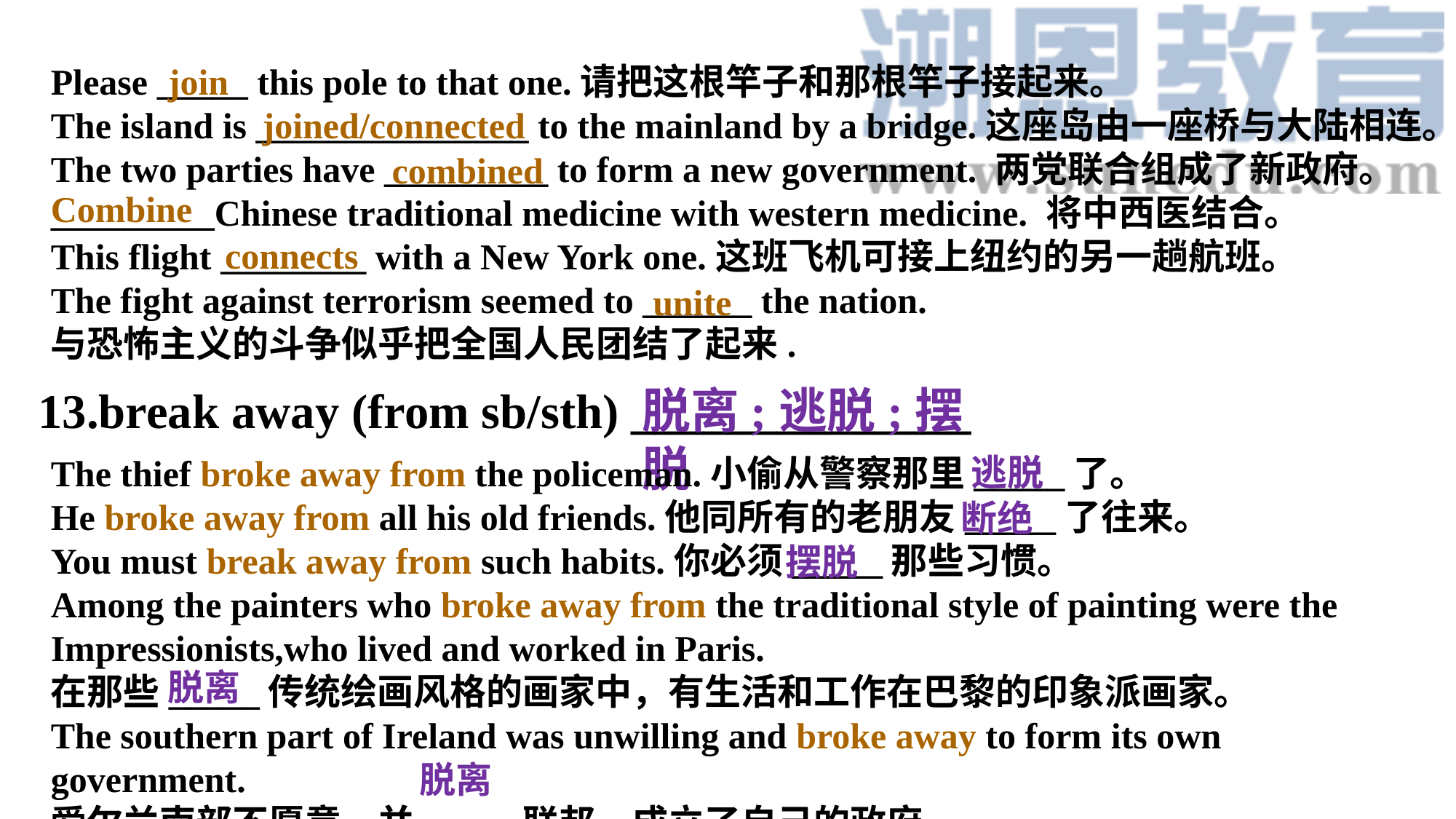

Please _____ this pole to that one.请把这根竿子和那根竿子接起来。
The island is _______________ to the mainland by a bridge.这座岛由一座桥与大陆相连。
The two parties have _________ to form a new government. 两党联合组成了新政府。
_________Chinese traditional medicine with western medicine. 将中西医结合。
This flight ________ with a New York one.这班飞机可接上纽约的另一趟航班。
The fight against terrorism seemed to ______ the nation.
与恐怖主义的斗争似乎把全国人民团结了起来.
join
joined/connected
combined
Combine
connects
unite
脱离;逃脱;摆脱
13.break away (from sb/sth) ______________
The thief broke away from the policeman.小偷从警察那里_____了。
He broke away from all his old friends.他同所有的老朋友_____了往来。
You must break away from such habits.你必须_____那些习惯。
Among the painters who broke away from the traditional style of painting were the Impressionists,who lived and worked in Paris.
在那些_____传统绘画风格的画家中，有生活和工作在巴黎的印象派画家。
The southern part of Ireland was unwilling and broke away to form its own government.
爱尔兰南部不愿意，并_____联邦，成立了自己的政府。
逃脱
断绝
摆脱
脱离
脱离